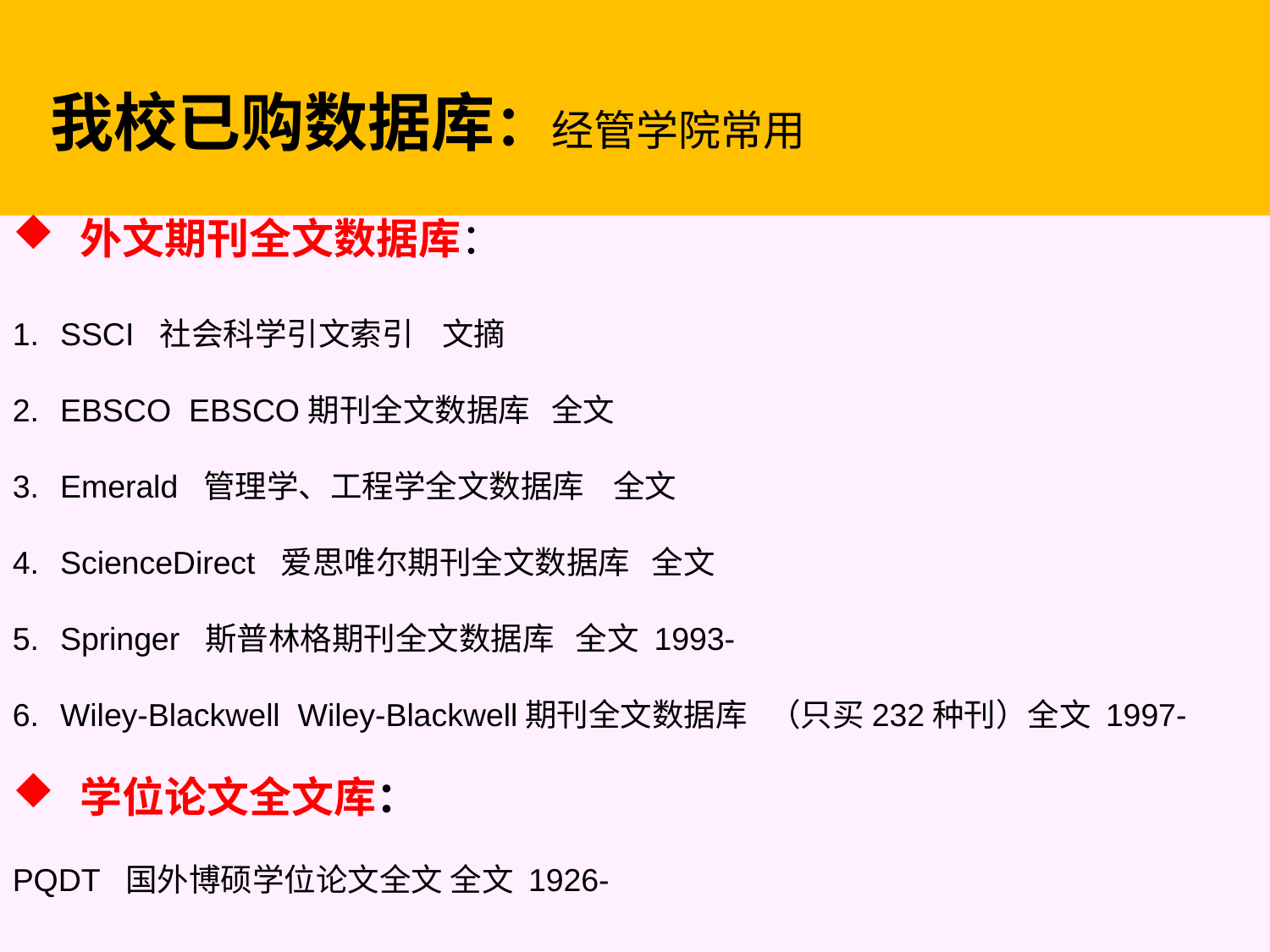

我校已购数据库：经管学院常用

 外文期刊全文数据库：

SSCI  社会科学引文索引    文摘

EBSCO  EBSCO期刊全文数据库   全文

Emerald  管理学、工程学全文数据库    全文

ScienceDirect  爱思唯尔期刊全文数据库   全文

Springer  斯普林格期刊全文数据库   全文 1993-

Wiley-Blackwell  Wiley-Blackwell期刊全文数据库   （只买232种刊）全文 1997-

 学位论文全文库：

PQDT  国外博硕学位论文全文 全文 1926-